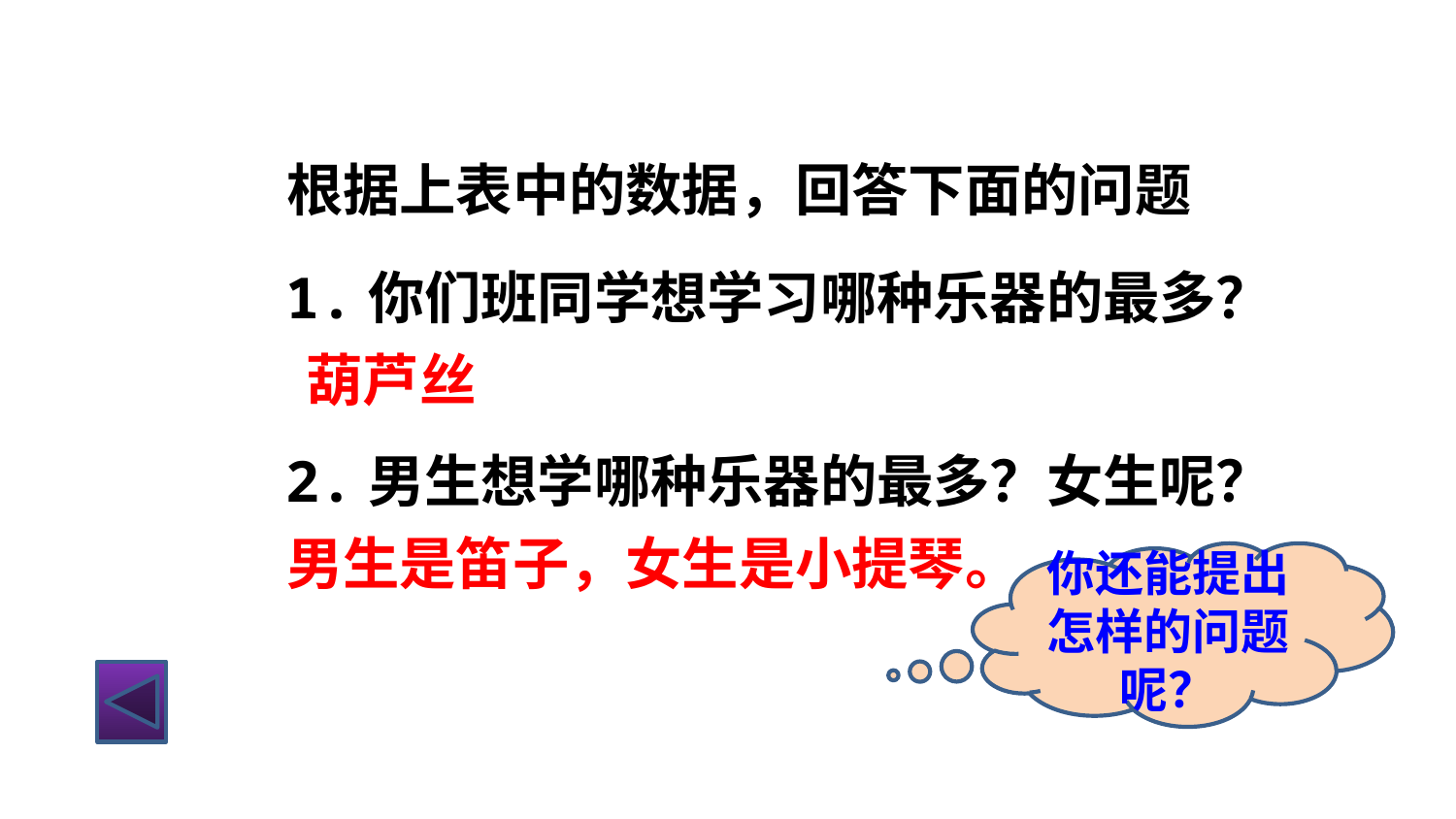

根据上表中的数据，回答下面的问题
1.你们班同学想学习哪种乐器的最多？
葫芦丝
2.男生想学哪种乐器的最多？女生呢？
男生是笛子，女生是小提琴。
你还能提出怎样的问题呢？